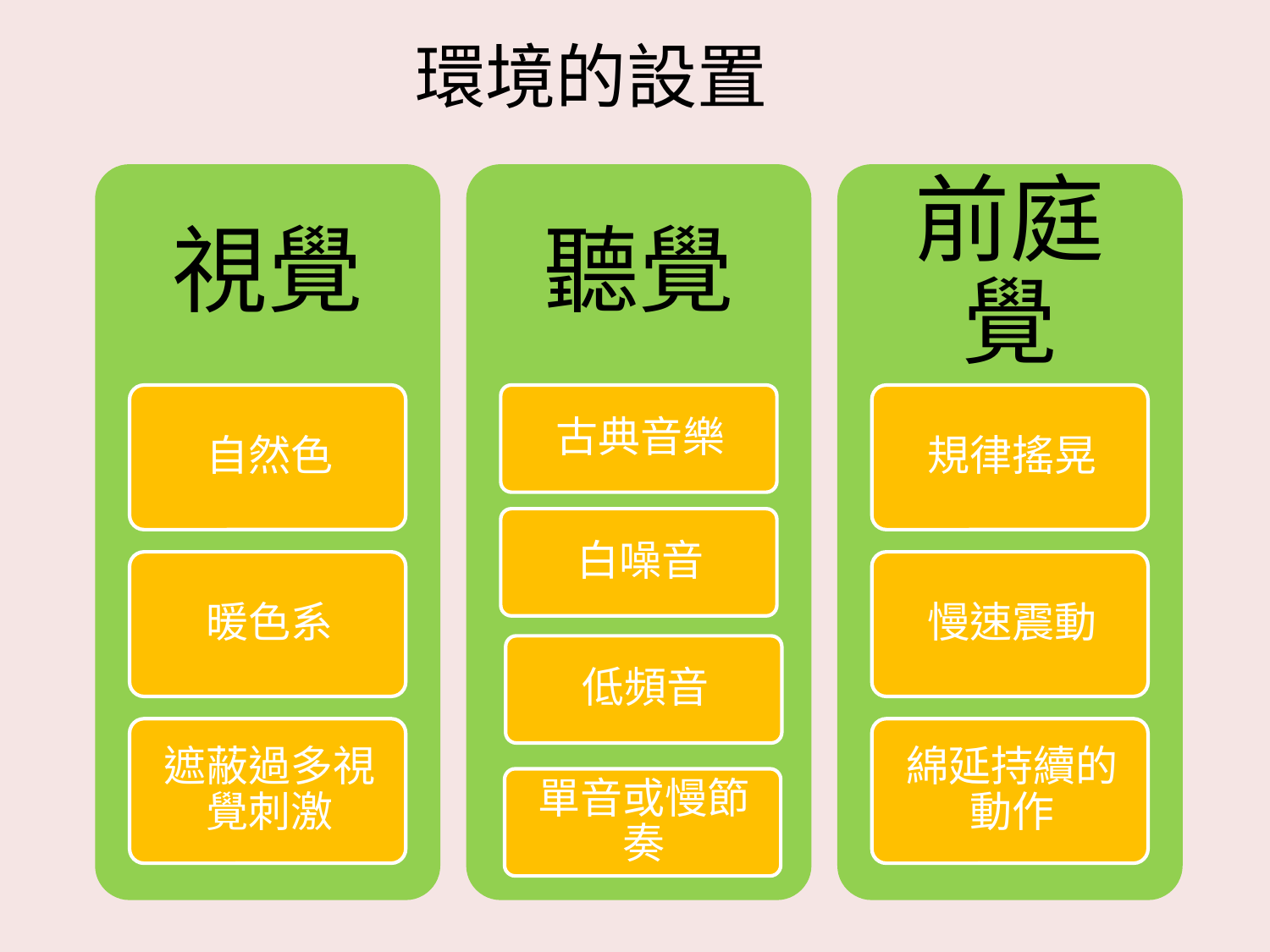

環境的設置
視覺
自然色
暖色系
遮蔽過多視覺刺激
聽覺
古典音樂
白噪音
低頻音
單音或慢節奏
前庭覺
規律搖晃
慢速震動
綿延持續的動作